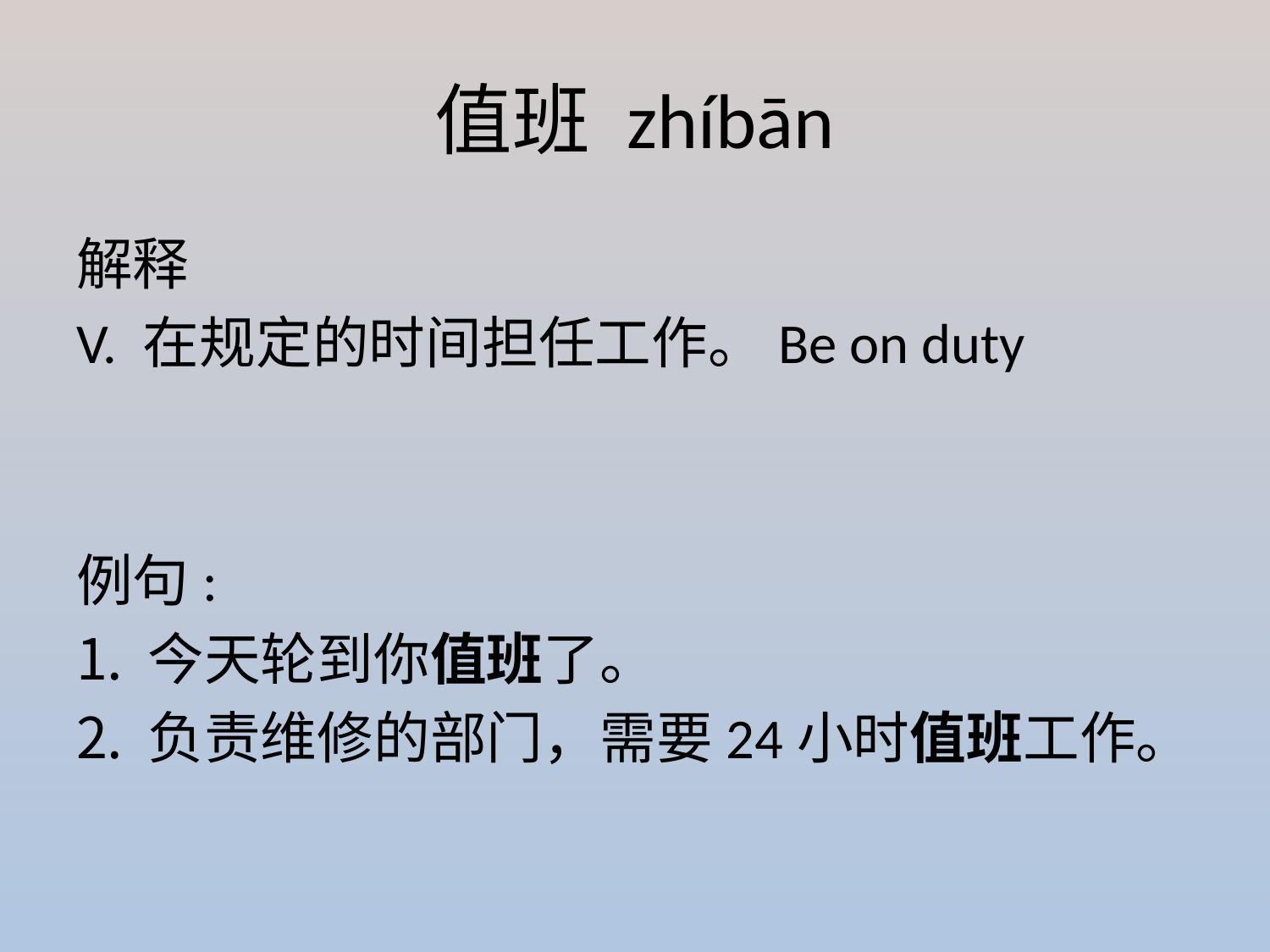

# 值班 zhíbān
解释
V. 在规定的时间担任工作。Be on duty

例句:
今天轮到你值班了。
负责维修的部门，需要24小时值班工作。